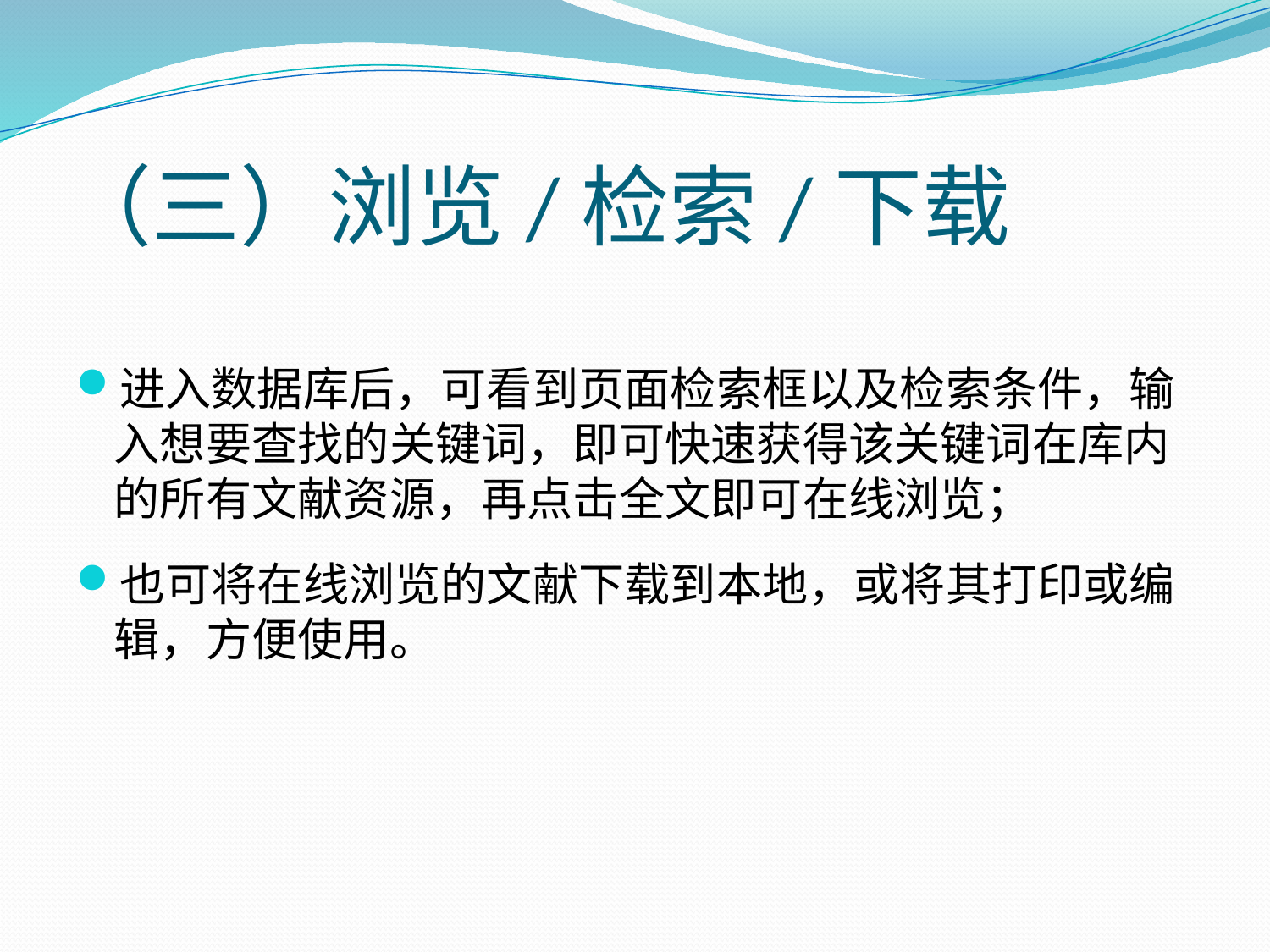

# （三）浏览/检索/下载

进入数据库后，可看到页面检索框以及检索条件，输入想要查找的关键词，即可快速获得该关键词在库内的所有文献资源，再点击全文即可在线浏览；
也可将在线浏览的文献下载到本地，或将其打印或编辑，方便使用。